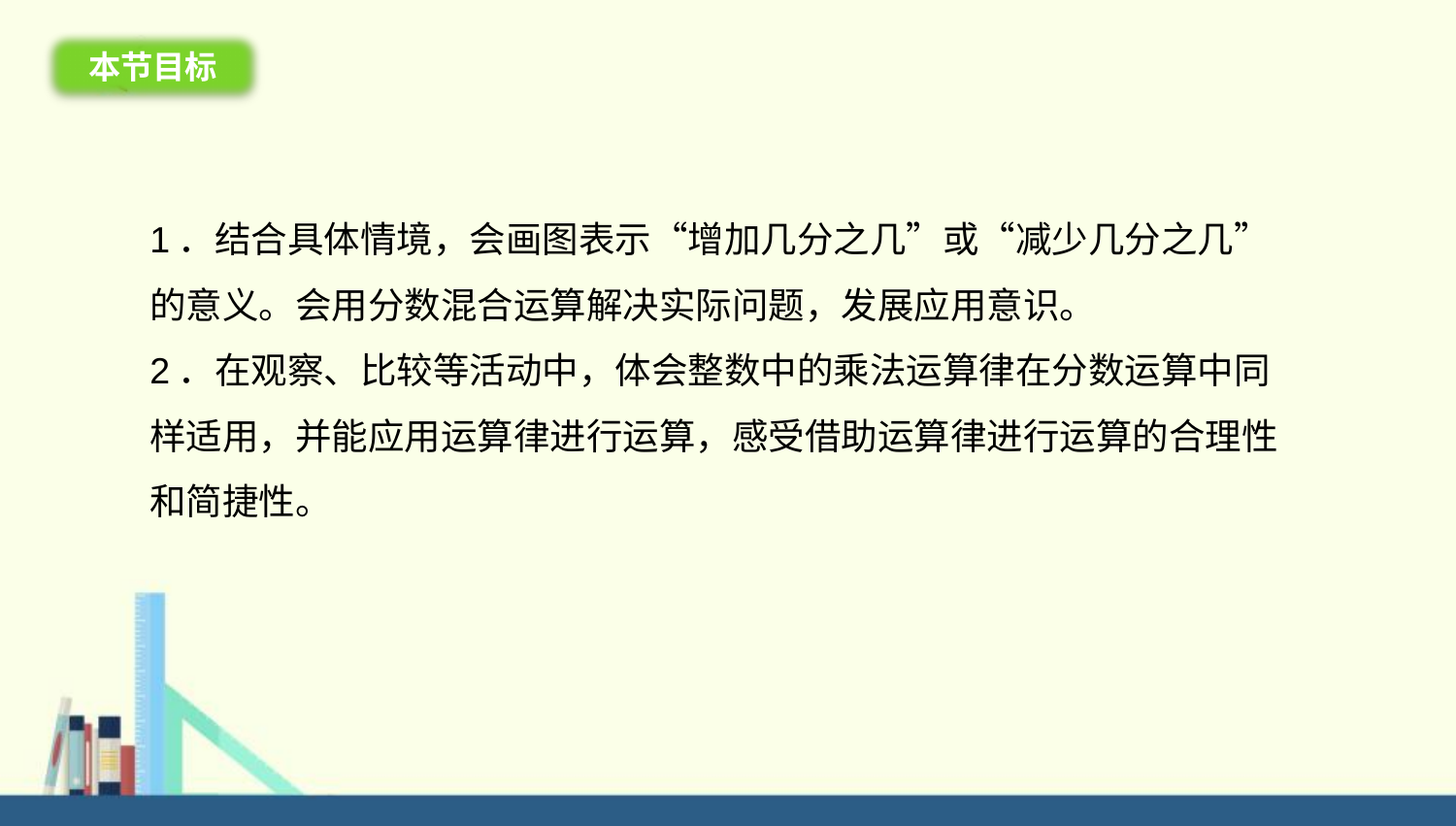

本节目标
1．结合具体情境，会画图表示“增加几分之几”或“减少几分之几”的意义。会用分数混合运算解决实际问题，发展应用意识。
2．在观察、比较等活动中，体会整数中的乘法运算律在分数运算中同样适用，并能应用运算律进行运算，感受借助运算律进行运算的合理性和简捷性。